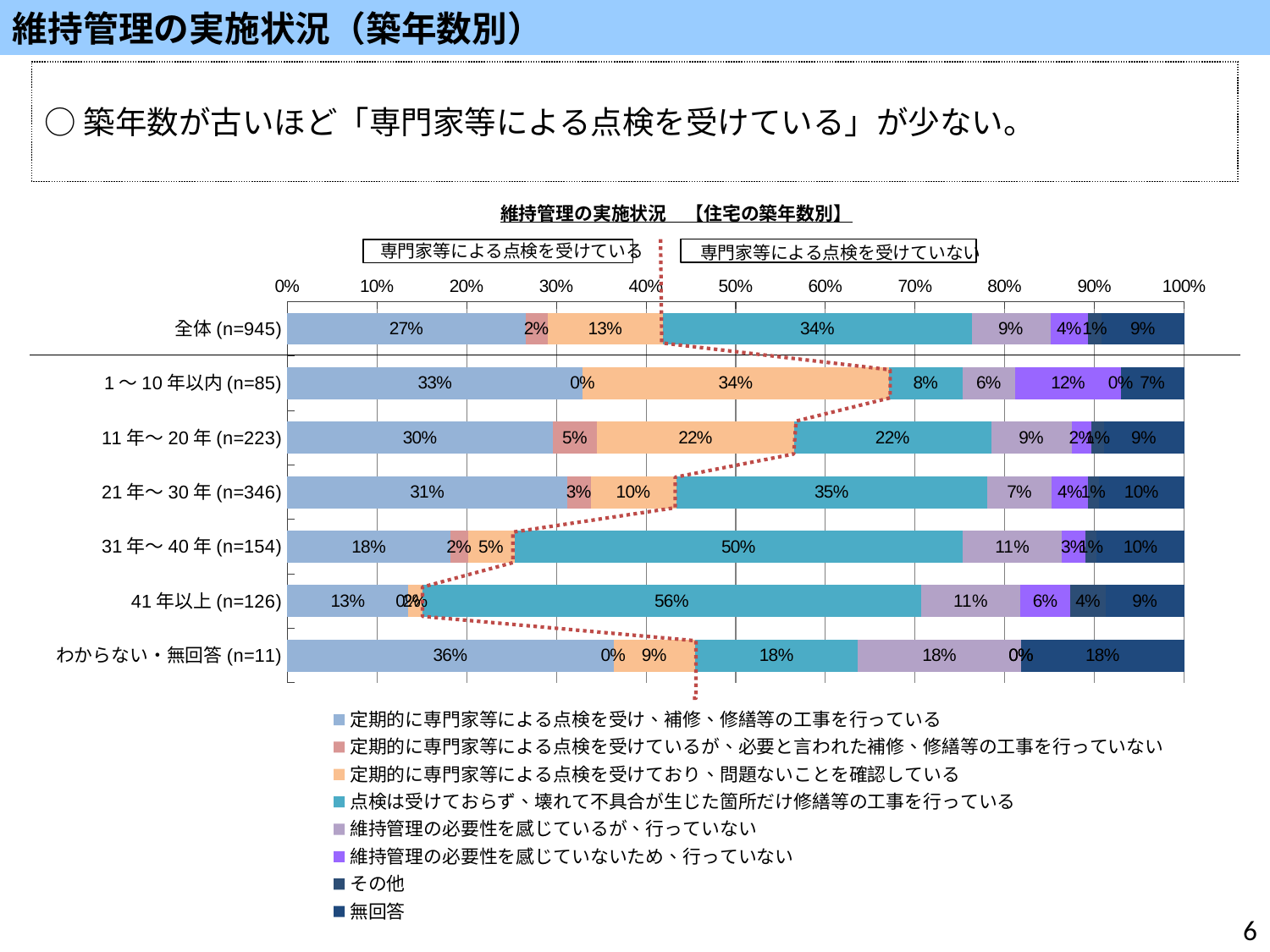

維持管理の実施状況（築年数別）
○築年数が古いほど「専門家等による点検を受けている」が少ない。

### Chart: 維持管理の実施状況　【住宅の築年数別】

| Category | 定期的に専門家等による点検を受け、補修、修繕等の工事を行っている | 定期的に専門家等による点検を受けているが、必要と言われた補修、修繕等の工事を行っていない | 定期的に専門家等による点検を受けており、問題ないことを確認している | 点検は受けておらず、壊れて不具合が生じた箇所だけ修繕等の工事を行っている | 維持管理の必要性を感じているが、行っていない | 維持管理の必要性を感じていないため、行っていない | その他 | 無回答 |
|---|---|---|---|---|---|---|---|---|
| 全体(n=945) | 0.2656084656084656 | 0.02433862433862434 | 0.1291005291005291 | 0.3439153439153439 | 0.08783068783068783 | 0.042328042328042326 | 0.014814814814814815 | 0.09206349206349207 |
| 1～10年以内(n=85) | 0.32941176470588235 | 0.0 | 0.3411764705882353 | 0.08235294117647059 | 0.058823529411764705 | 0.11764705882352941 | 0.0 | 0.07058823529411765 |
| 11年～20年(n=223) | 0.29596412556053814 | 0.04932735426008968 | 0.21973094170403587 | 0.21973094170403587 | 0.08968609865470852 | 0.02242152466367713 | 0.013452914798206279 | 0.08968609865470852 |
| 21年～30年(n=346) | 0.31213872832369943 | 0.02601156069364162 | 0.0953757225433526 | 0.3468208092485549 | 0.07225433526011561 | 0.04046242774566474 | 0.011560693641618497 | 0.0953757225433526 |
| 31年～40年(n=154) | 0.18181818181818182 | 0.01948051948051948 | 0.05194805194805195 | 0.5 | 0.11038961038961038 | 0.025974025974025976 | 0.012987012987012988 | 0.09740259740259741 |
| 41年以上(n=126) | 0.1349206349206349 | 0.0 | 0.015873015873015872 | 0.5555555555555556 | 0.1111111111111111 | 0.05555555555555555 | 0.03968253968253968 | 0.0873015873015873 |
| わからない・無回答(n=11) | 0.36363636363636365 | 0.0 | 0.09090909090909091 | 0.18181818181818182 | 0.18181818181818182 | 0.0 | 0.0 | 0.18181818181818182 |
専門家等による点検を受けている

専門家等による点検を受けていない

6